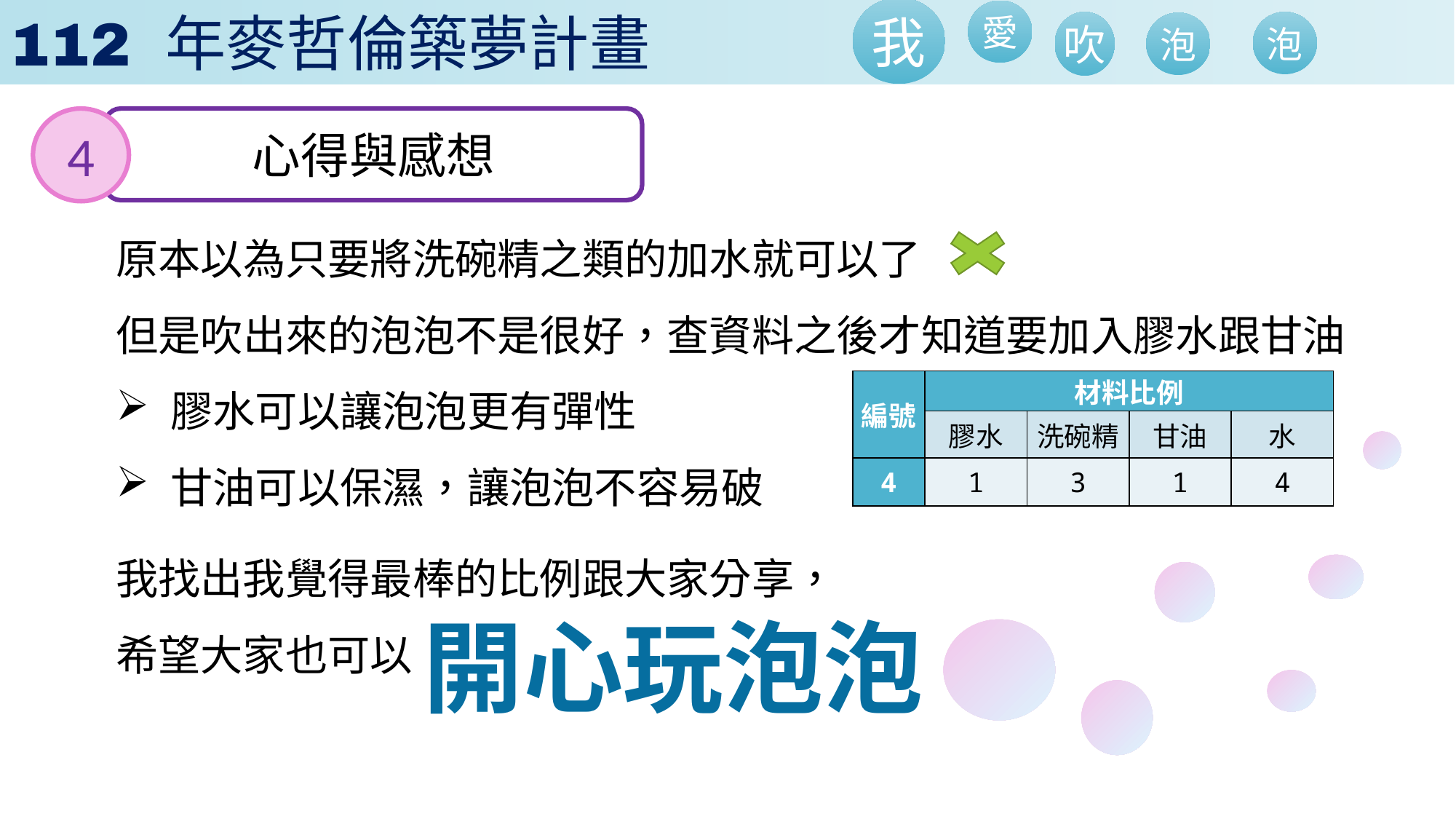

4
心得與感想
原本以為只要將洗碗精之類的加水就可以了
但是吹出來的泡泡不是很好，查資料之後才知道要加入膠水跟甘油
膠水可以讓泡泡更有彈性
甘油可以保濕，讓泡泡不容易破

| 編號 | 材料比例 |  |  |  |
| --- | --- | --- | --- | --- |
|  | 膠水 | 洗碗精 | 甘油 | 水 |
| 4 | 1 | 3 | 1 | 4 |

我找出我覺得最棒的比例跟大家分享，
希望大家也可以

開心玩泡泡